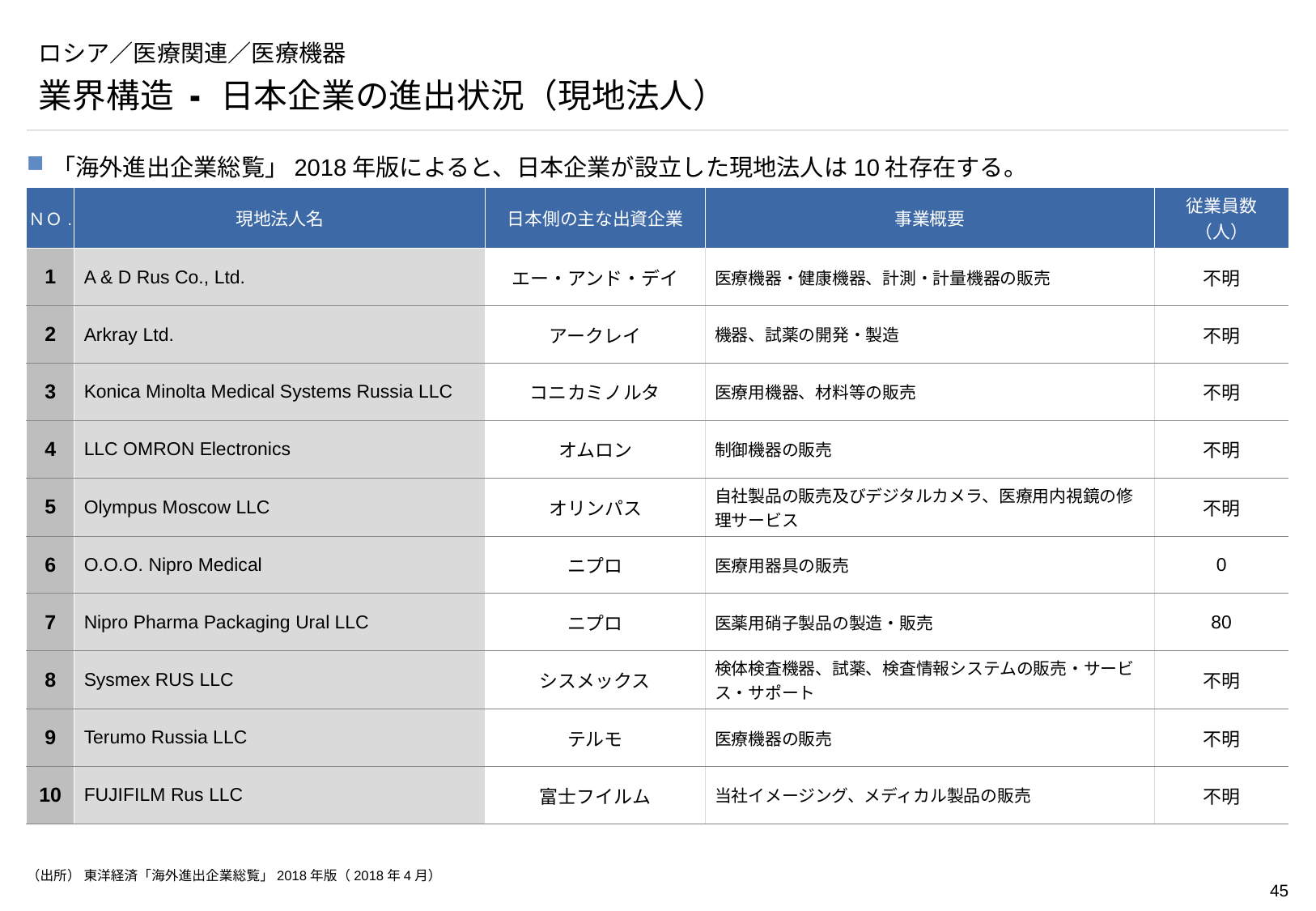

# ロシア／医療関連／医療機器
業界構造 - 日本企業の進出状況（現地法人）
「海外進出企業総覧」2018年版によると、日本企業が設立した現地法人は10社存在する。
| ＮＯ. | 現地法人名 | 日本側の主な出資企業 | 事業概要 | 従業員数（人） |
| --- | --- | --- | --- | --- |
| 1 | A & D Rus Co., Ltd. | エー・アンド・デイ | 医療機器・健康機器、計測・計量機器の販売 | 不明 |
| 2 | Arkray Ltd. | アークレイ | 機器、試薬の開発・製造 | 不明 |
| 3 | Konica Minolta Medical Systems Russia LLC | コニカミノルタ | 医療用機器、材料等の販売 | 不明 |
| 4 | LLC OMRON Electronics | オムロン | 制御機器の販売 | 不明 |
| 5 | Olympus Moscow LLC | オリンパス | 自社製品の販売及びデジタルカメラ、医療用内視鏡の修理サービス | 不明 |
| 6 | O.O.O. Nipro Medical | ニプロ | 医療用器具の販売 | 0 |
| 7 | Nipro Pharma Packaging Ural LLC | ニプロ | 医薬用硝子製品の製造・販売 | 80 |
| 8 | Sysmex RUS LLC | シスメックス | 検体検査機器、試薬、検査情報システムの販売・サービス・サポート | 不明 |
| 9 | Terumo Russia LLC | テルモ | 医療機器の販売 | 不明 |
| 10 | FUJIFILM Rus LLC | 富士フイルム | 当社イメージング、メディカル製品の販売 | 不明 |
（出所） 東洋経済「海外進出企業総覧」2018年版（2018年4月）